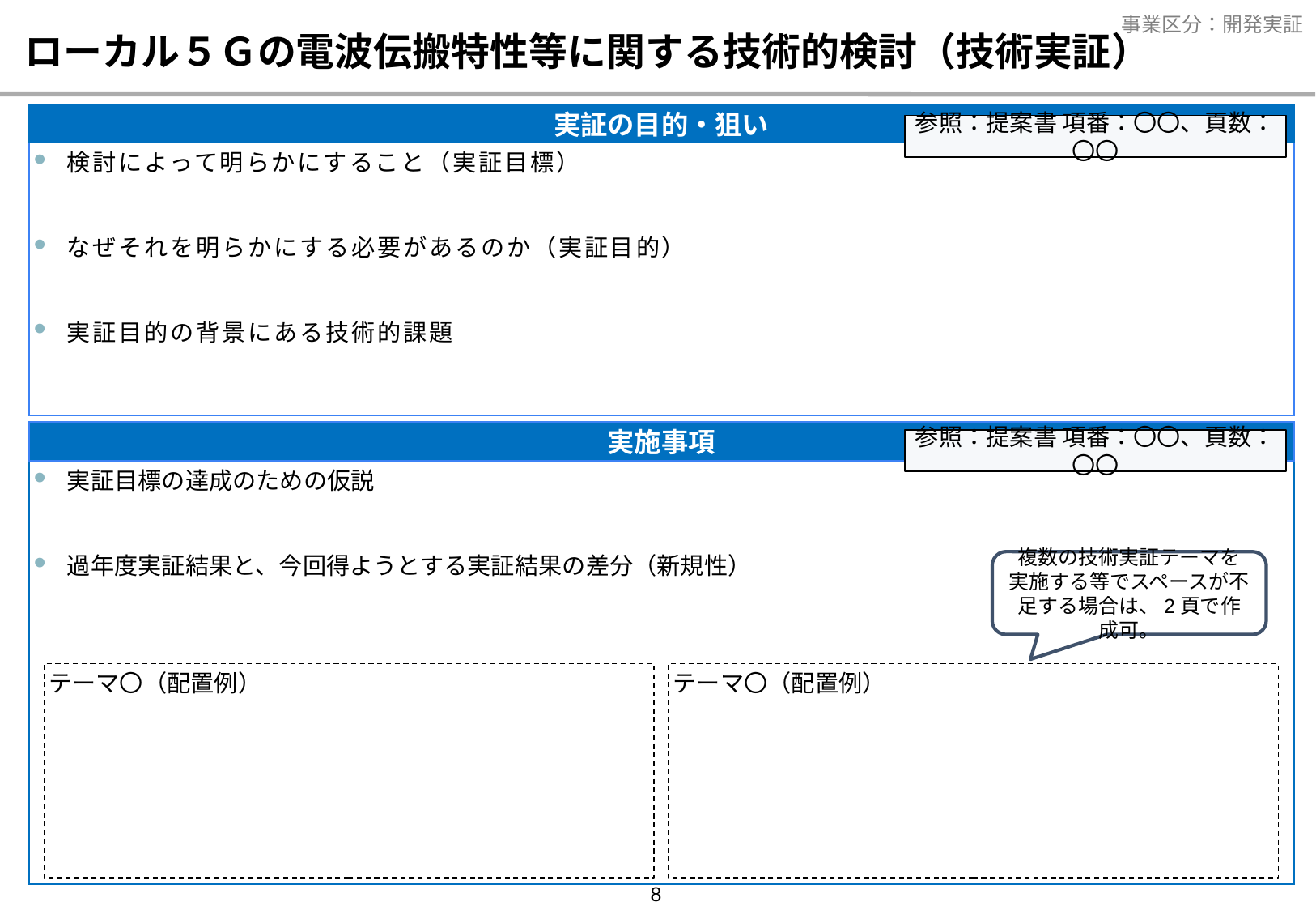

# ローカル５Ｇの電波伝搬特性等に関する技術的検討（技術実証）
実証の目的・狙い
検討によって明らかにすること（実証目標）

なぜそれを明らかにする必要があるのか（実証目的）

実証目的の背景にある技術的課題

参照：提案書 項番：〇〇、頁数：〇〇
実施事項
実証目標の達成のための仮説

過年度実証結果と、今回得ようとする実証結果の差分（新規性）

参照：提案書 項番：〇〇、頁数：〇〇
複数の技術実証テーマを実施する等でスペースが不足する場合は、2頁で作成可。
テーマ〇（配置例）
テーマ〇（配置例）